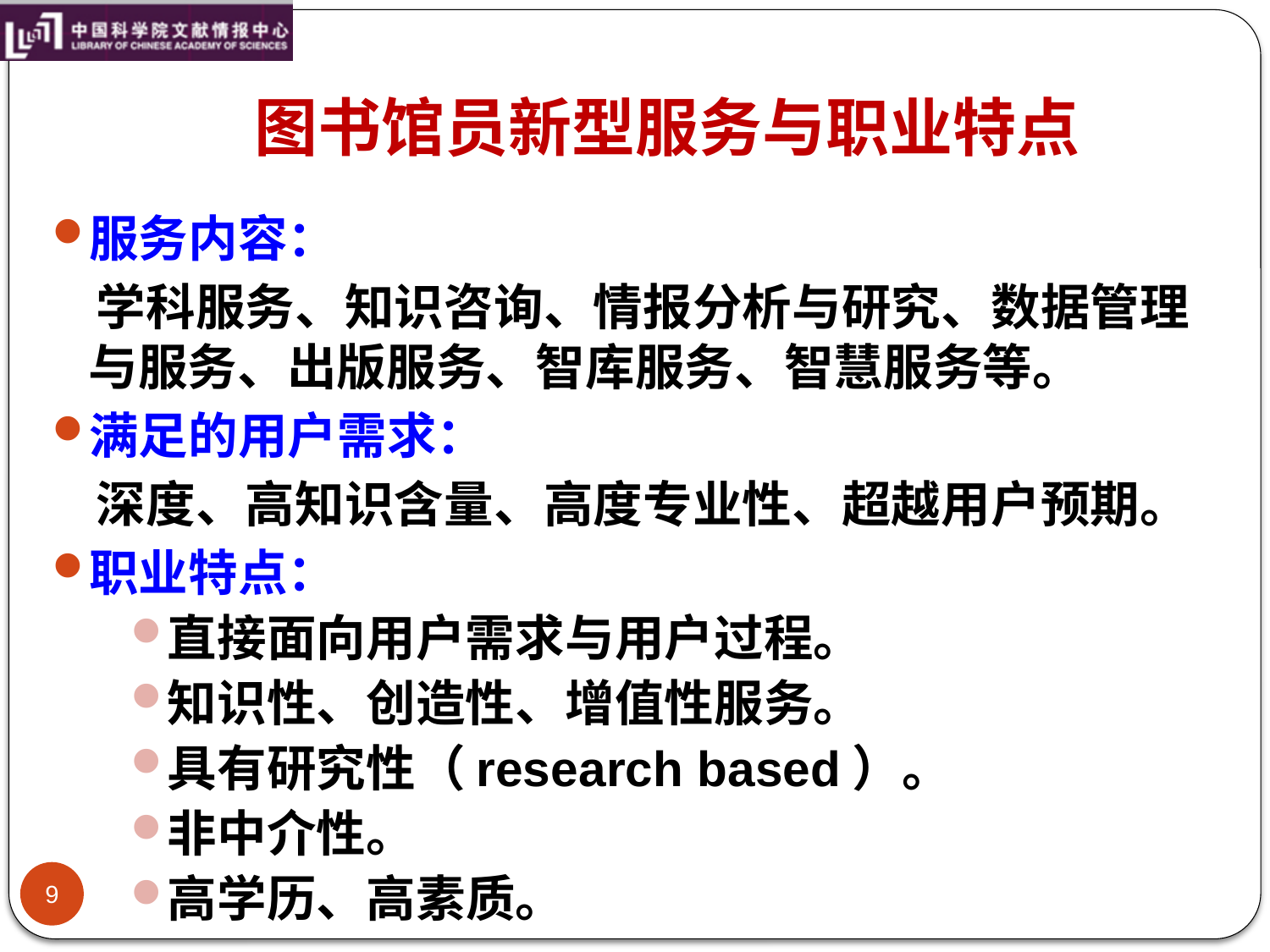

# 图书馆员新型服务与职业特点
服务内容：
   学科服务、知识咨询、情报分析与研究、数据管理与服务、出版服务、智库服务、智慧服务等。
满足的用户需求：
   深度、高知识含量、高度专业性、超越用户预期。
职业特点：
直接面向用户需求与用户过程。
知识性、创造性、增值性服务。
具有研究性（research based）。
非中介性。
高学历、高素质。

9